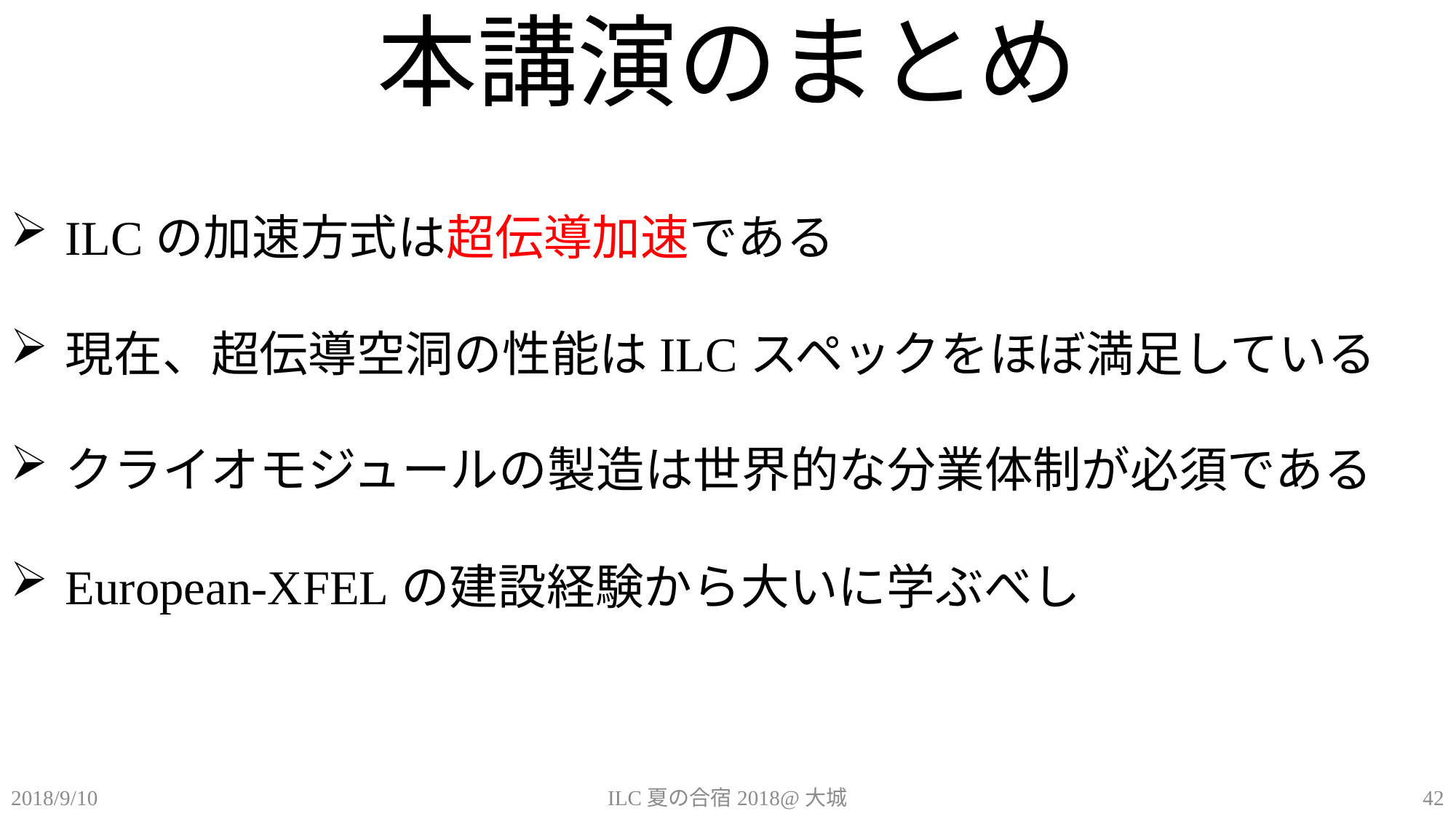

# 本講演のまとめ
ILCの加速方式は超伝導加速である

現在、超伝導空洞の性能はILCスペックをほぼ満足している

クライオモジュールの製造は世界的な分業体制が必須である

European-XFELの建設経験から大いに学ぶべし
ILC夏の合宿2018@大城
42
2018/9/10